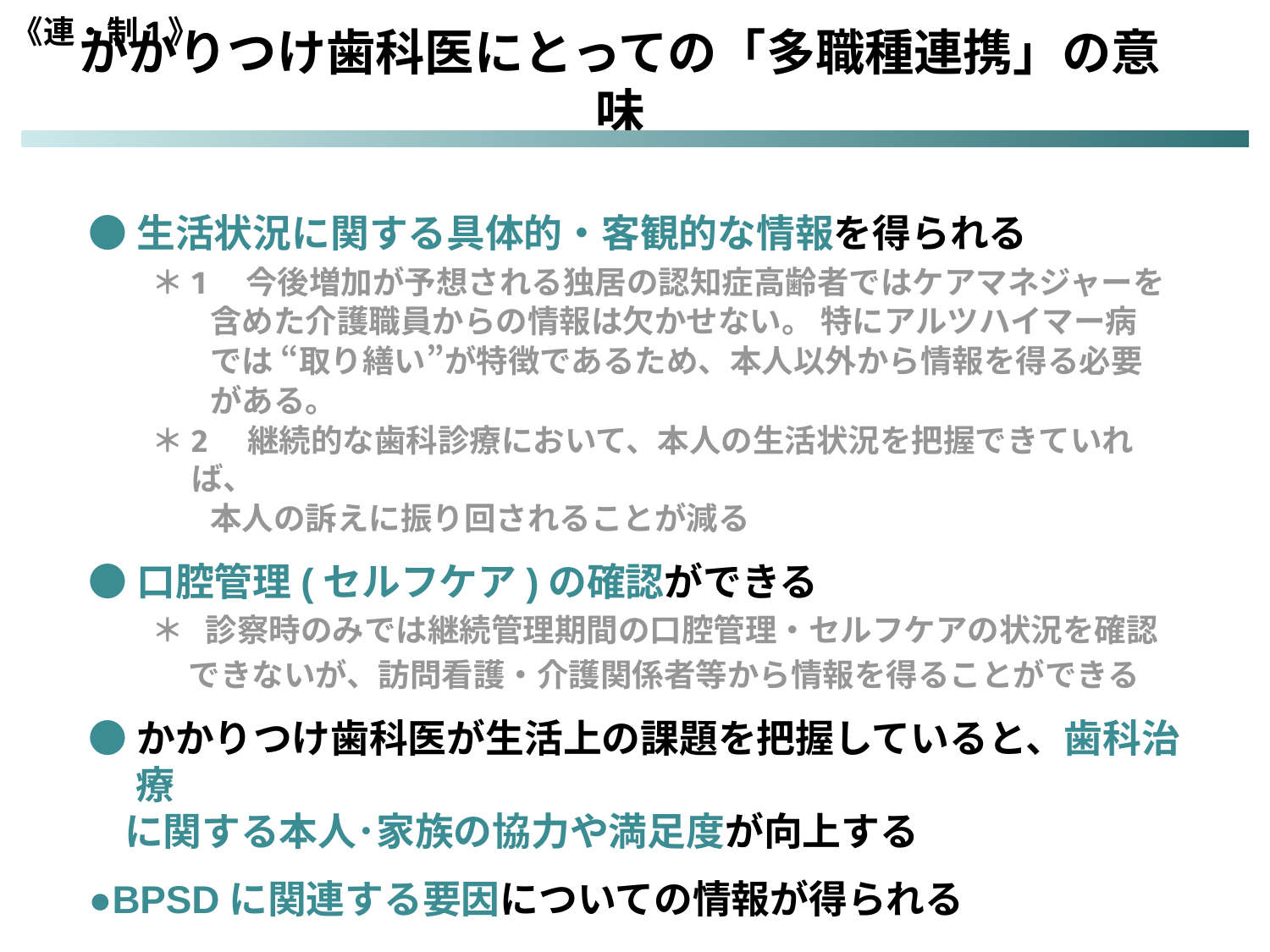

《連・制1》
かかりつけ歯科医にとっての「多職種連携」の意味

●生活状況に関する具体的・客観的な情報を得られる
＊1　今後増加が予想される独居の認知症高齢者ではケアマネジャーを
       含めた介護職員からの情報は欠かせない。 特にアルツハイマー病
       では “取り繕い”が特徴であるため、本人以外から情報を得る必要
       がある。
＊2　継続的な歯科診療において、本人の生活状況を把握できていれば、
       本人の訴えに振り回されることが減る
●口腔管理(セルフケア)の確認ができる
＊　 診察時のみでは継続管理期間の口腔管理・セルフケアの状況を確認
    できないが、訪問看護・介護関係者等から情報を得ることができる
●かかりつけ歯科医が生活上の課題を把握していると、歯科治療
   に関する本人･家族の協力や満足度が向上する
●BPSDに関連する要因についての情報が得られる